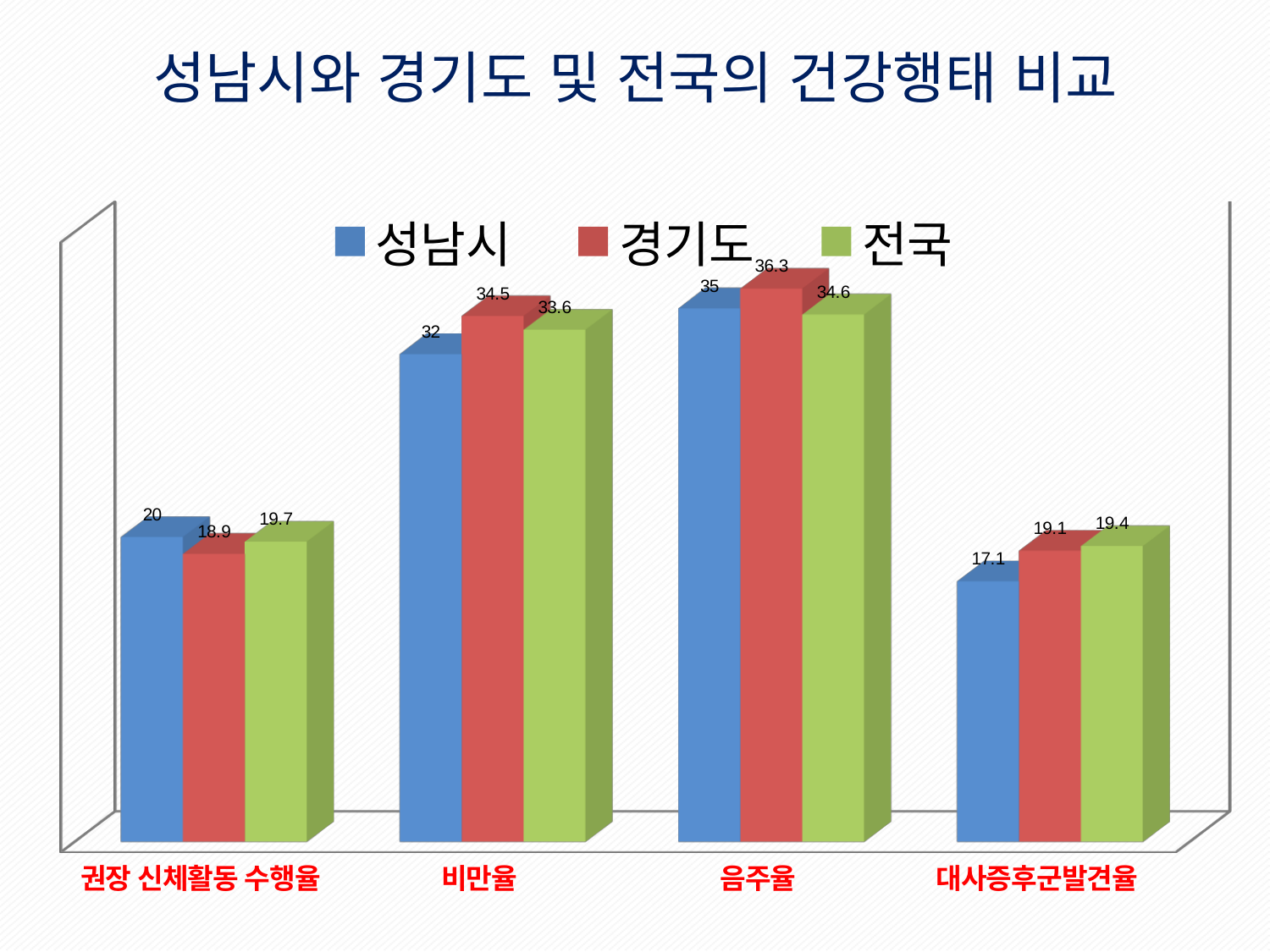

성남시와 경기도 및 전국의 건강행태 비교

[unsupported chart]

46